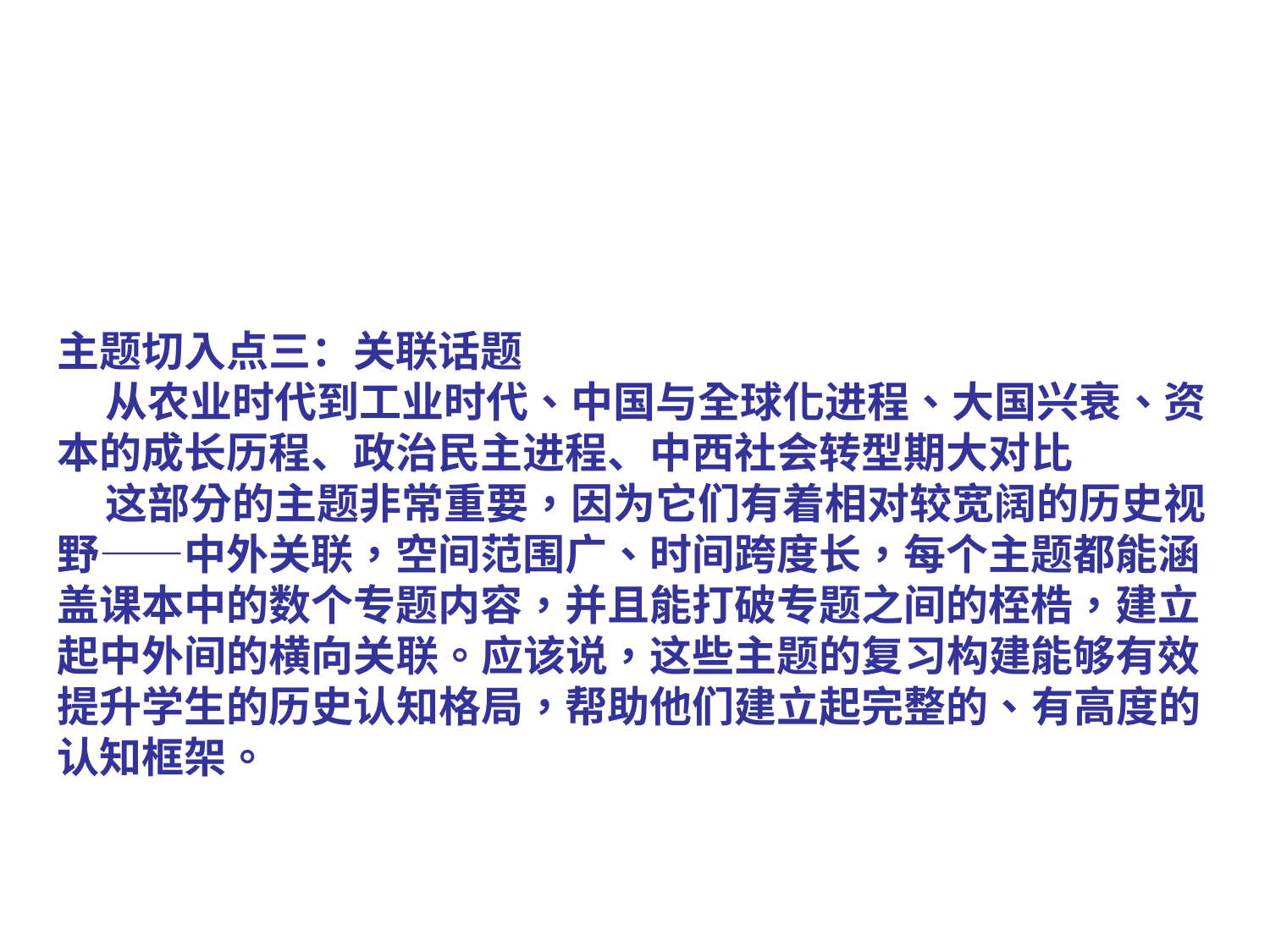

主题切入点三：关联话题
    从农业时代到工业时代、中国与全球化进程、大国兴衰、资本的成长历程、政治民主进程、中西社会转型期大对比
    这部分的主题非常重要，因为它们有着相对较宽阔的历史视野——中外关联，空间范围广、时间跨度长，每个主题都能涵盖课本中的数个专题内容，并且能打破专题之间的桎梏，建立起中外间的横向关联。应该说，这些主题的复习构建能够有效提升学生的历史认知格局，帮助他们建立起完整的、有高度的认知框架。